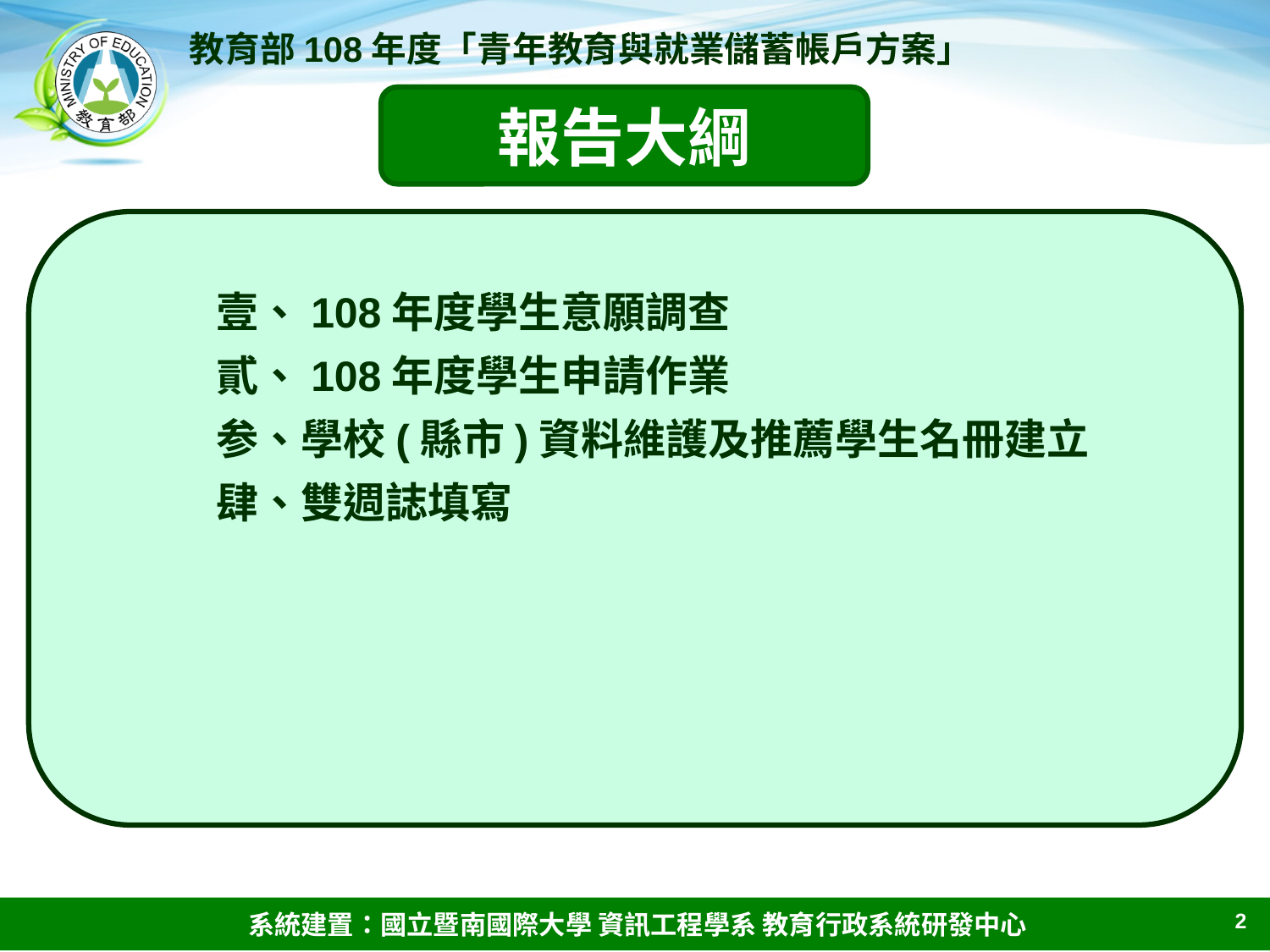

報告大綱

	壹、108年度學生意願調查
	貳、108年度學生申請作業
参、學校(縣市)資料維護及推薦學生名冊建立
	肆、雙週誌填寫
2